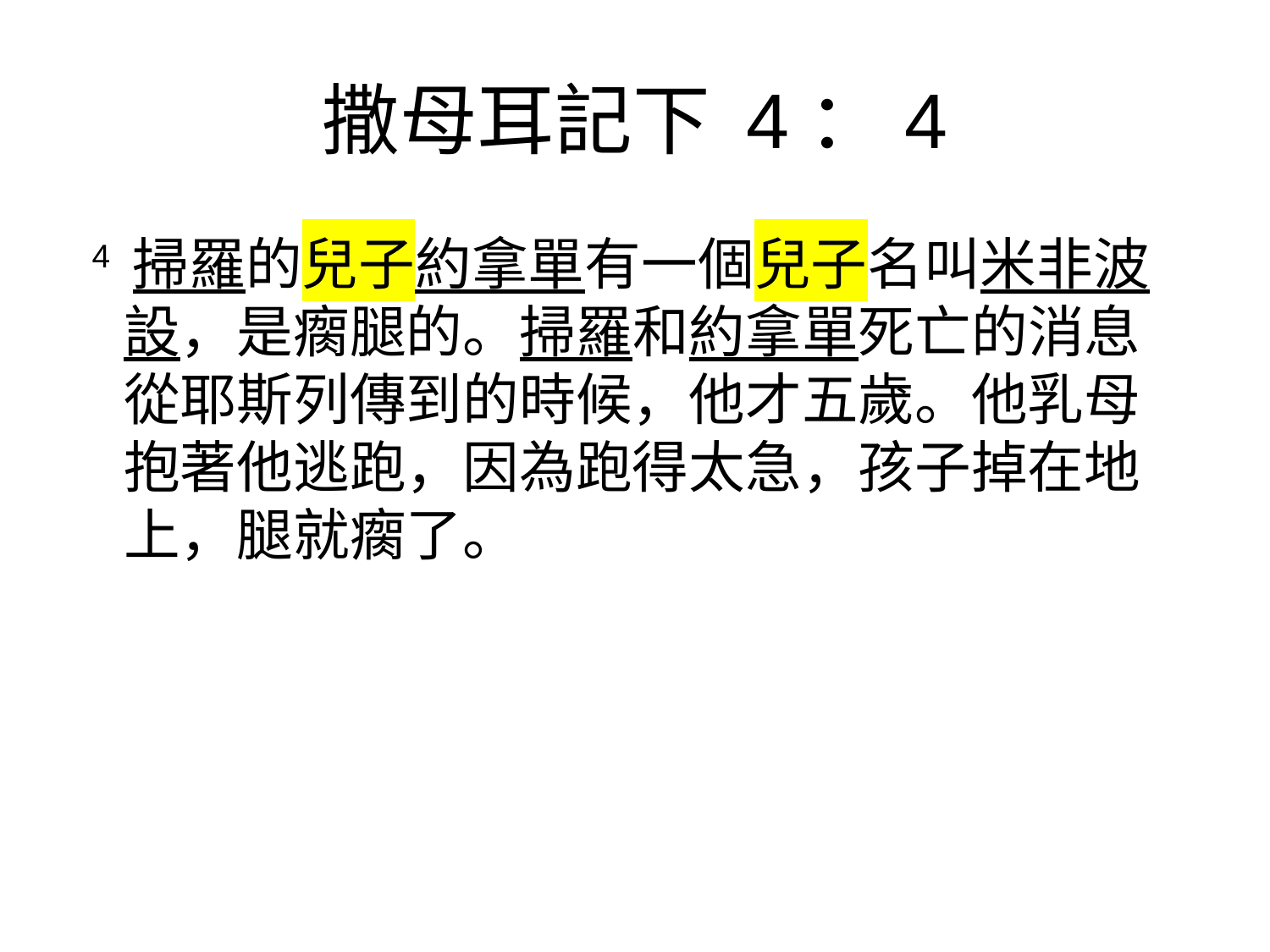

# 撒母耳記下 4：4
 4 掃羅的兒子約拿單有一個兒子名叫米非波設，是瘸腿的。掃羅和約拿單死亡的消息從耶斯列傳到的時候，他才五歲。他乳母抱著他逃跑，因為跑得太急，孩子掉在地上，腿就瘸了。